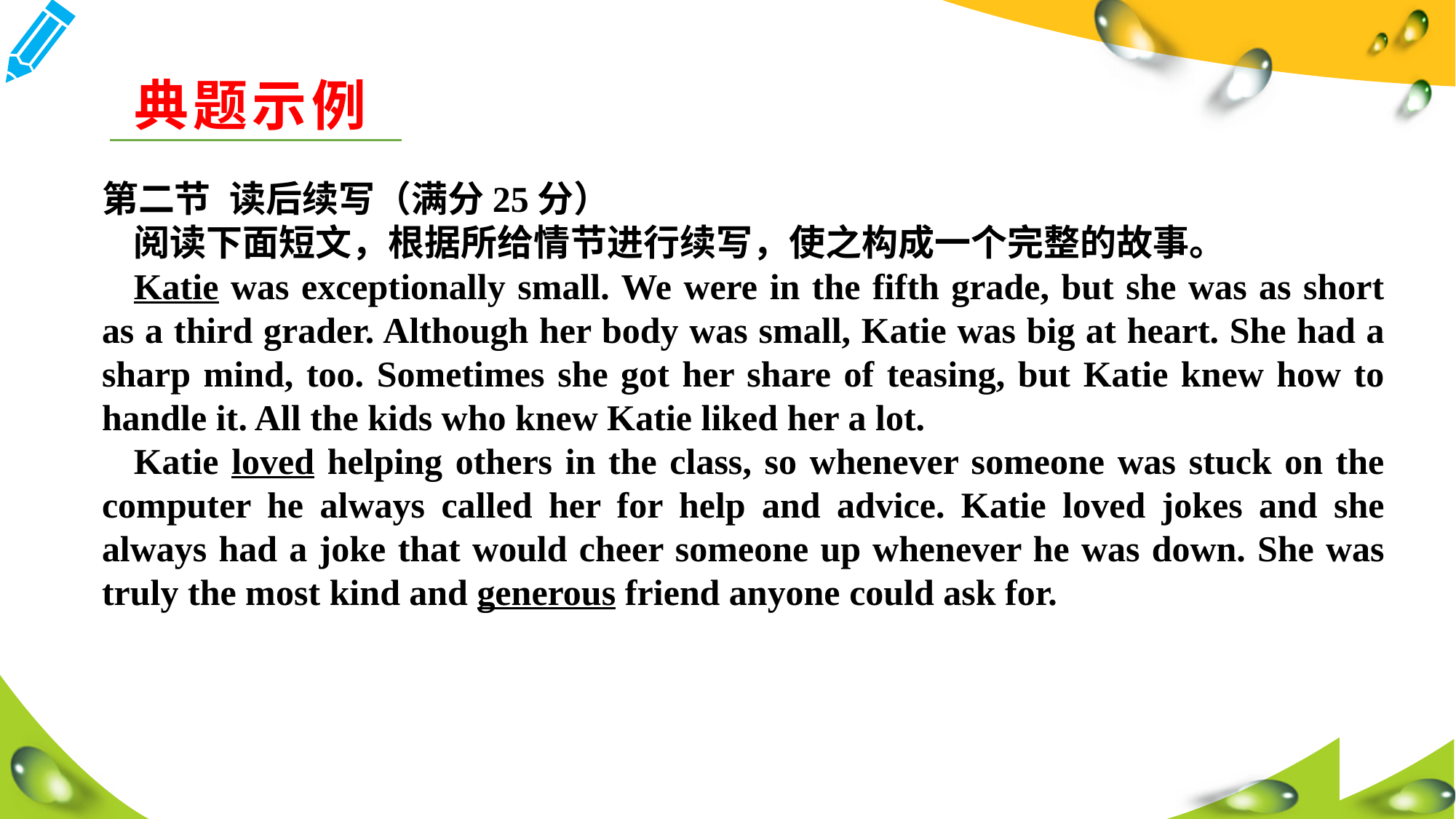

典题示例
第二节  读后续写（满分25分）
阅读下面短文，根据所给情节进行续写，使之构成一个完整的故事。
Katie was exceptionally small. We were in the fifth grade, but she was as short as a third grader. Although her body was small, Katie was big at heart. She had a sharp mind, too. Sometimes she got her share of teasing, but Katie knew how to handle it. All the kids who knew Katie liked her a lot.
Katie loved helping others in the class, so whenever someone was stuck on the computer he always called her for help and advice. Katie loved jokes and she always had a joke that would cheer someone up whenever he was down. She was truly the most kind and generous friend anyone could ask for.